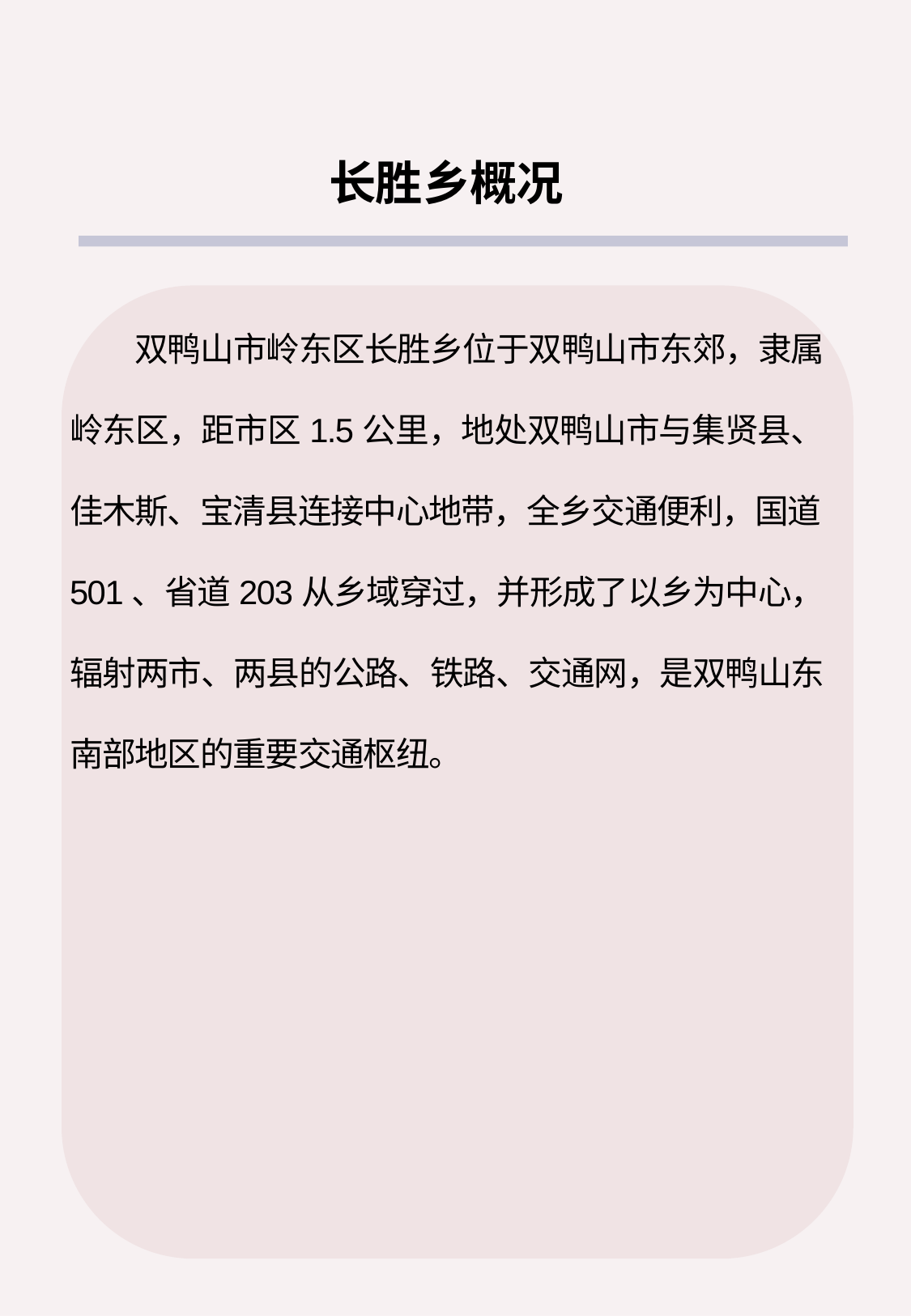

长胜乡概况

双鸭山市岭东区长胜乡位于双鸭山市东郊，隶属岭东区，距市区1.5公里，地处双鸭山市与集贤县、佳木斯、宝清县连接中心地带，全乡交通便利，国道501、省道203从乡域穿过，并形成了以乡为中心，辐射两市、两县的公路、铁路、交通网，是双鸭山东南部地区的重要交通枢纽。